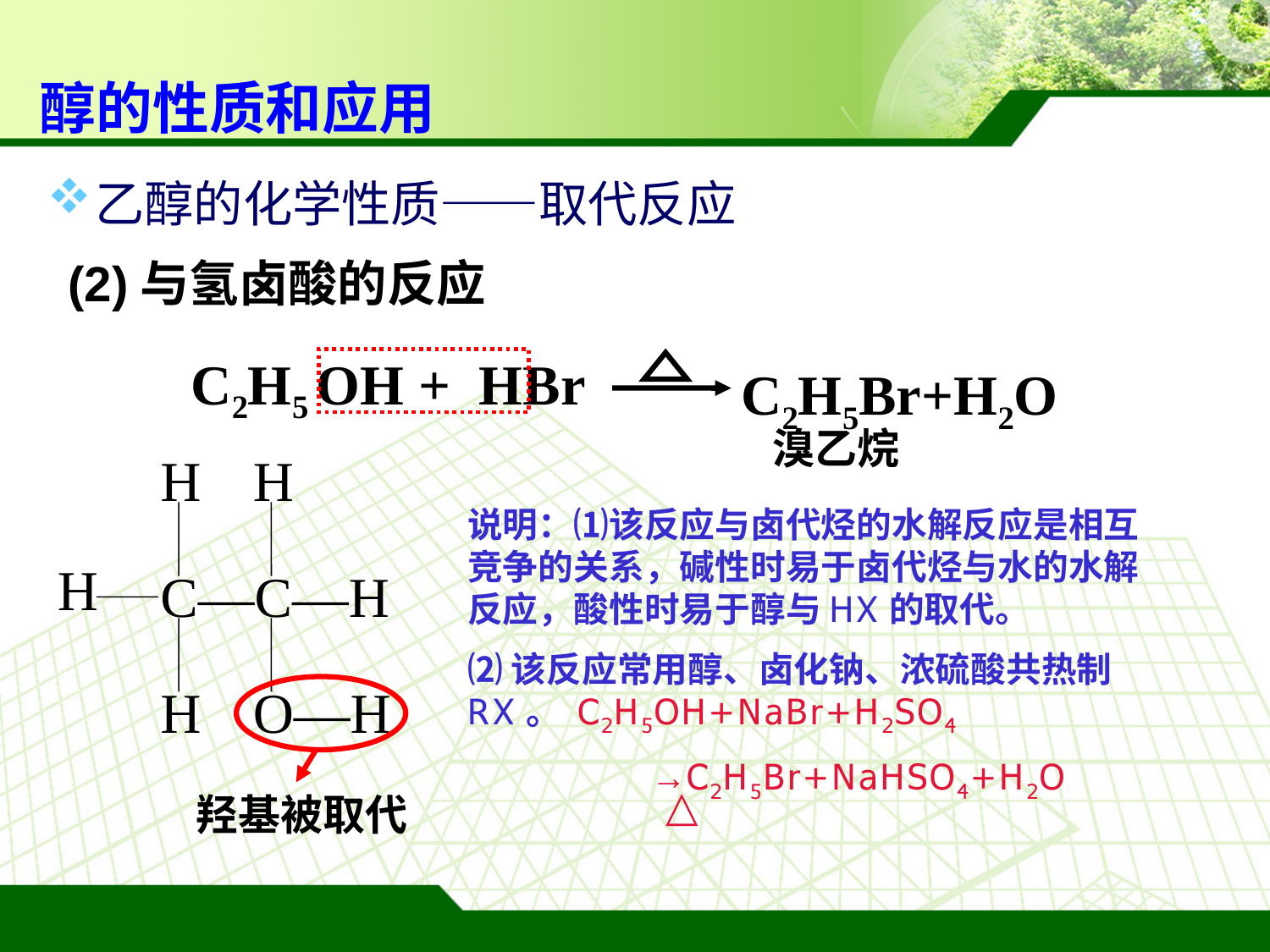

# 醇的性质和应用
乙醇的化学性质——取代反应
(2)与氢卤酸的反应
C2H5 OH +  HBr

C2H5Br+H2O
溴乙烷
H
H

H
C—C—H

H
O—H
说明：⑴该反应与卤代烃的水解反应是相互竞争的关系，碱性时易于卤代烃与水的水解反应，酸性时易于醇与HX的取代。
⑵该反应常用醇、卤化钠、浓硫酸共热制RX。 C2H5OH+NaBr+H2SO4
                               →C2H5Br+NaHSO4+H2O

羟基被取代
△